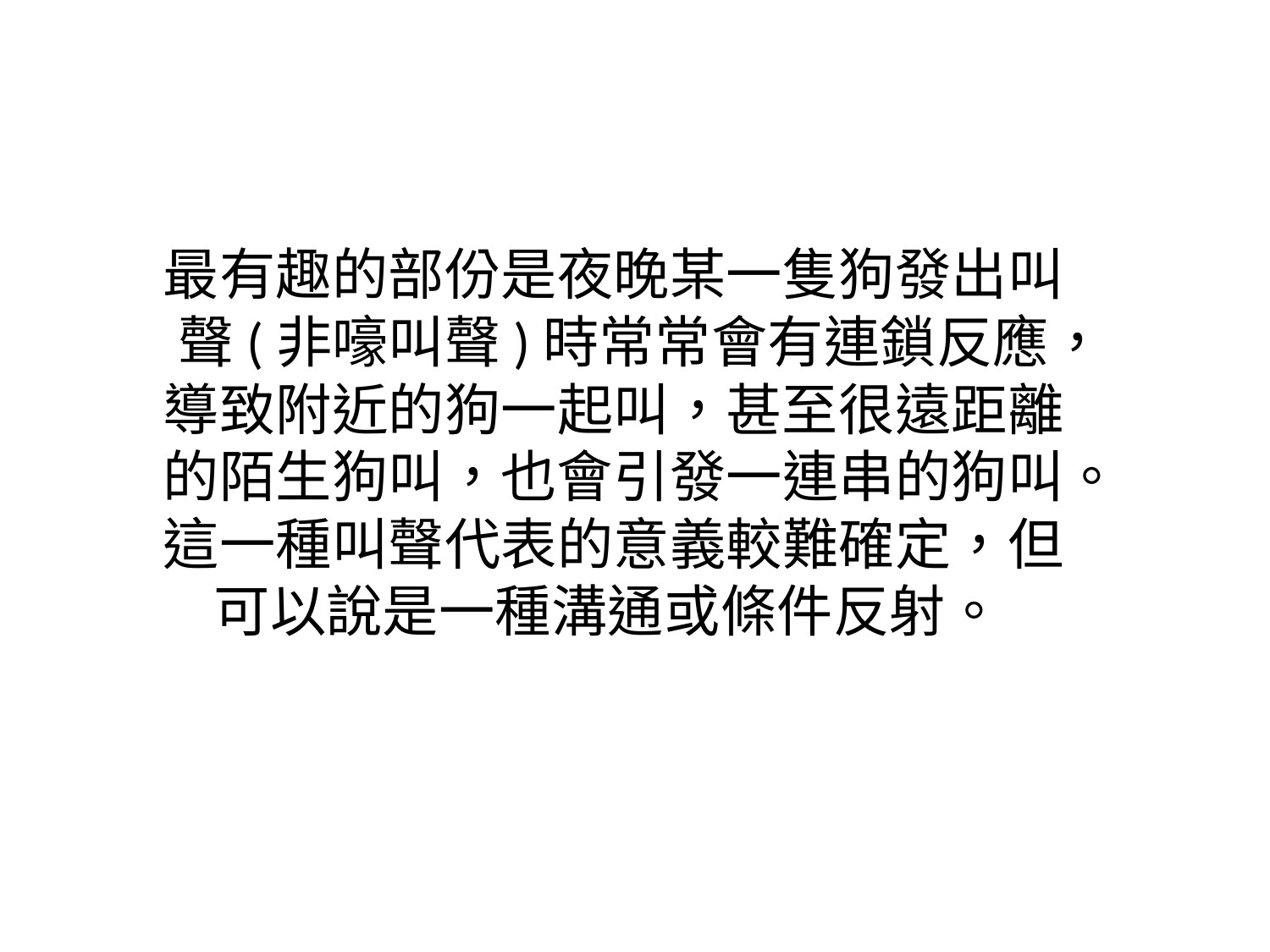

最有趣的部份是夜晚某一隻狗發出叫聲(非嚎叫聲)時常常會有連鎖反應，導致附近的狗一起叫，甚至很遠距離的陌生狗叫，也會引發一連串的狗叫。這一種叫聲代表的意義較難確定，但可以說是一種溝通或條件反射。